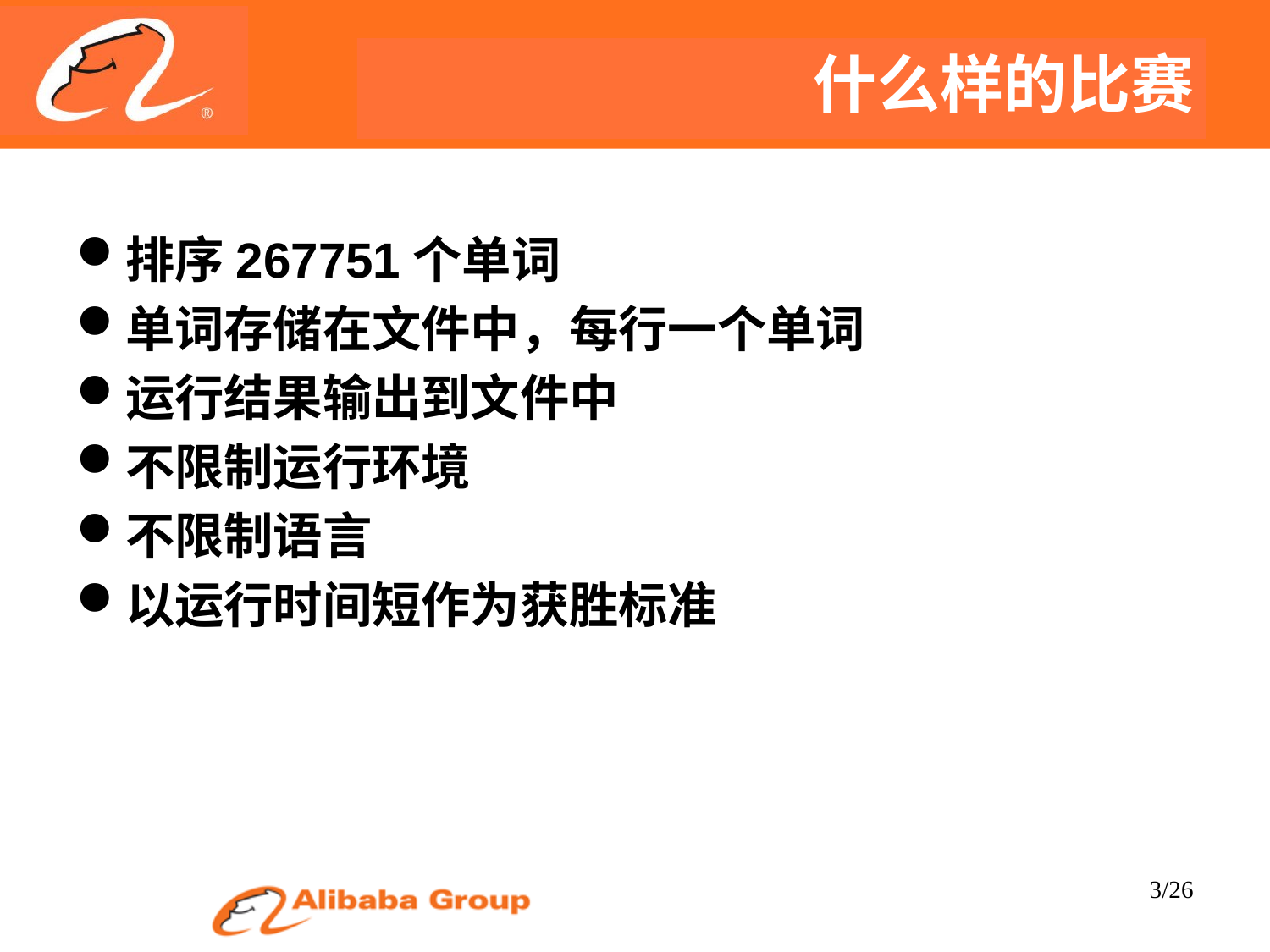

# 什么样的比赛
排序267751个单词
单词存储在文件中，每行一个单词
运行结果输出到文件中
不限制运行环境
不限制语言
以运行时间短作为获胜标准
3/26